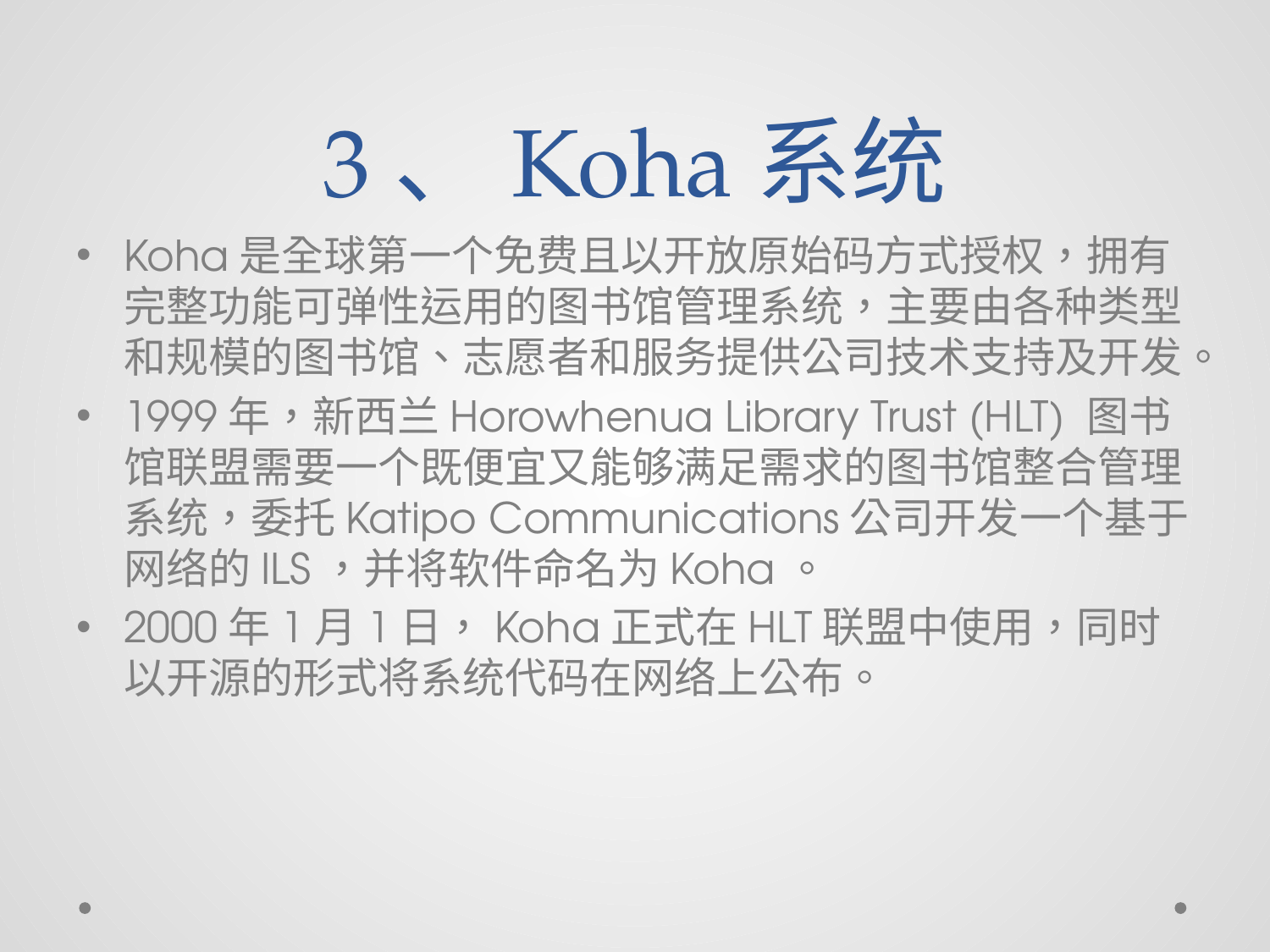

# 3、Koha系统
Koha是全球第一个免费且以开放原始码方式授权，拥有完整功能可弹性运用的图书馆管理系统，主要由各种类型和规模的图书馆、志愿者和服务提供公司技术支持及开发。
1999年，新西兰Horowhenua Library Trust (HLT) 图书馆联盟需要一个既便宜又能够满足需求的图书馆整合管理系统，委托Katipo Communications公司开发一个基于网络的ILS，并将软件命名为Koha。
2000年1月1日，Koha正式在HLT联盟中使用，同时以开源的形式将系统代码在网络上公布。